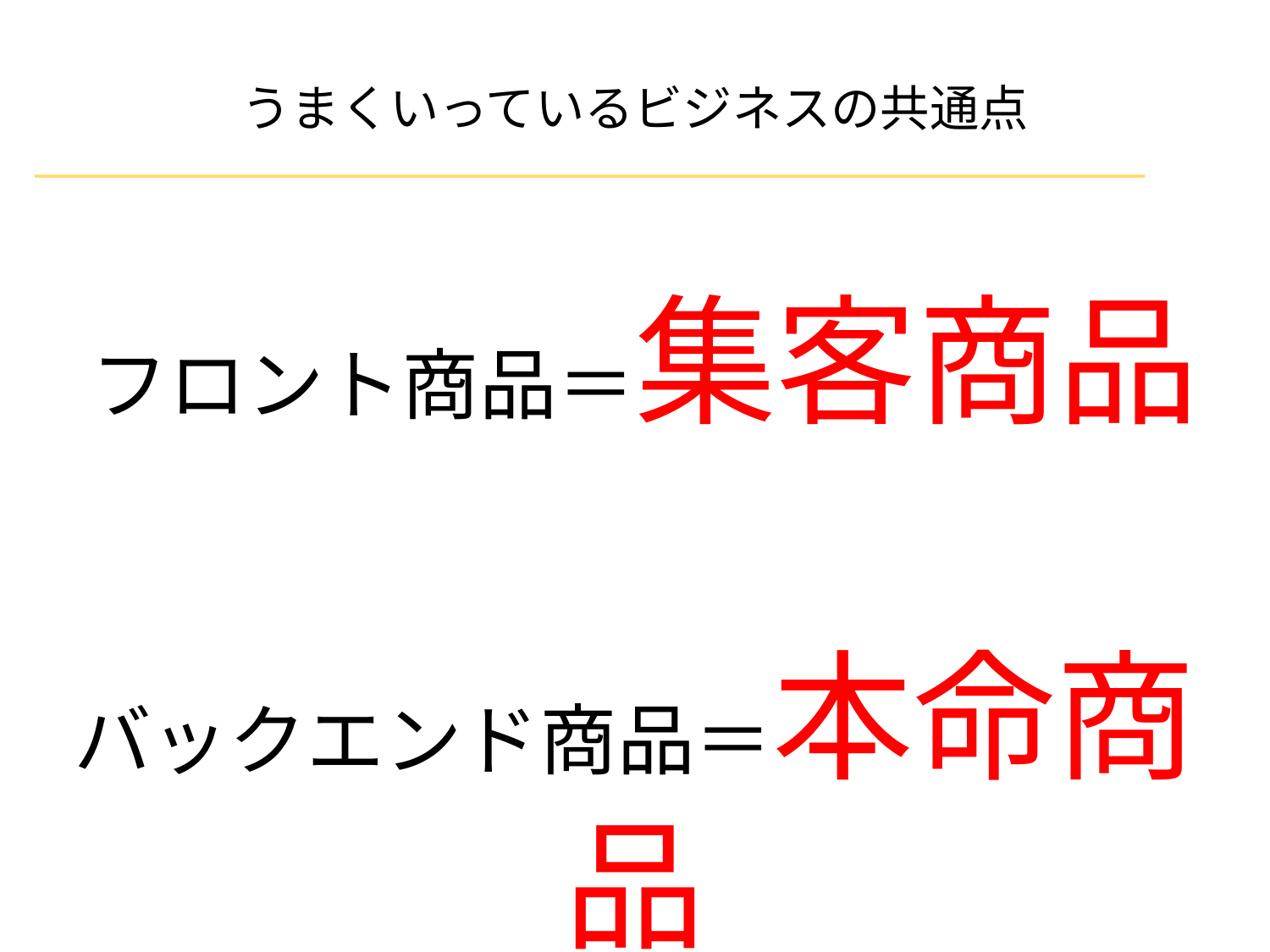

うまくいっているビジネスの共通点
　フロント商品＝集客商品

バックエンド商品＝本命商品